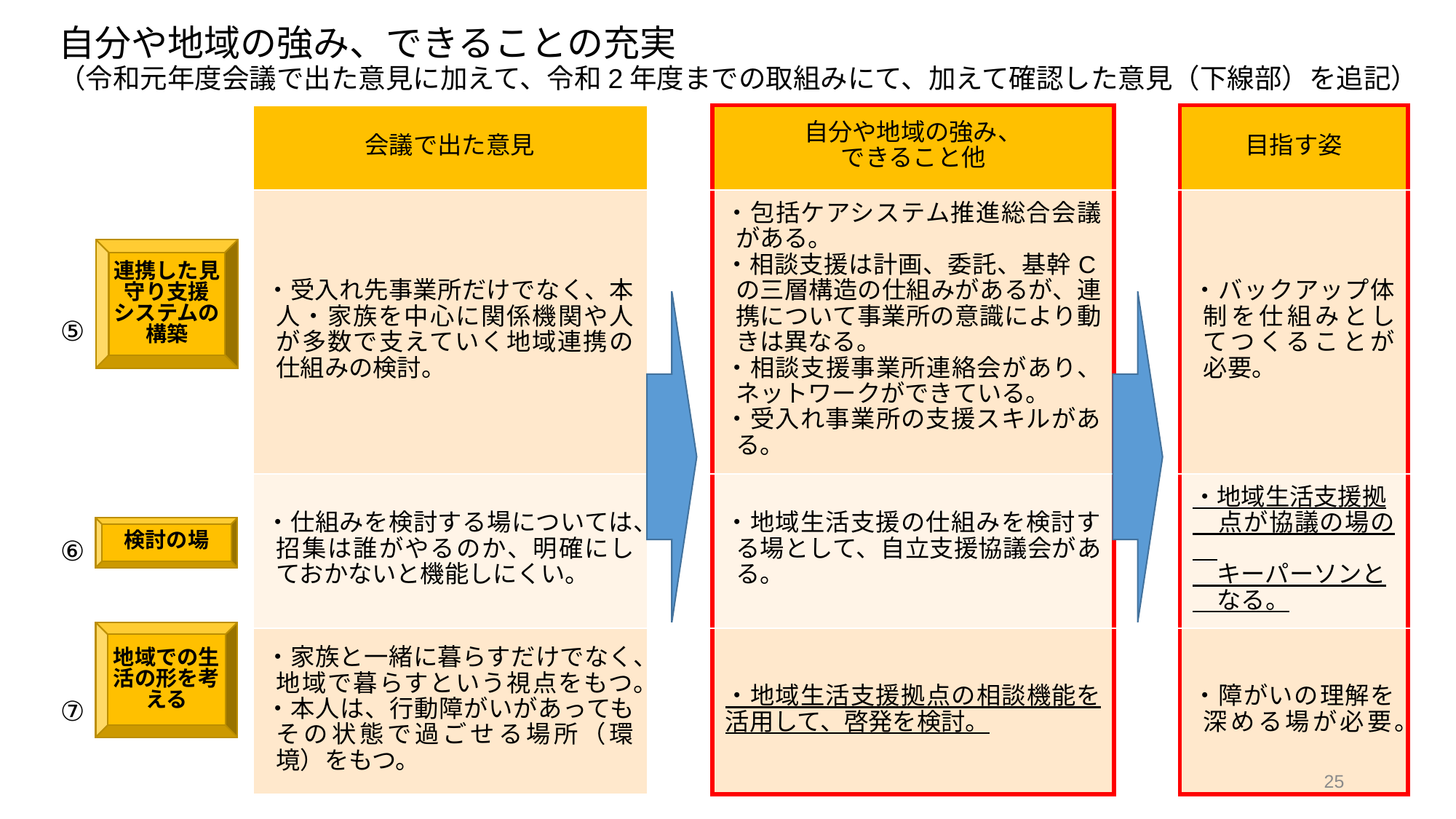

# 自分や地域の強み、できることの充実　 （令和元年度会議で出た意見に加えて、令和2年度までの取組みにて、加えて確認した意見（下線部）を追記）
|  |  | 会議で出た意見 |  | 自分や地域の強み、 できること他 |  | 目指す姿 |
| --- | --- | --- | --- | --- | --- | --- |
| ⑤ |  | ・受入れ先事業所だけでなく、本人・家族を中心に関係機関や人が多数で支えていく地域連携の仕組みの検討。 |  | ・包括ケアシステム推進総合会議がある。 ・相談支援は計画、委託、基幹Cの三層構造の仕組みがあるが、連携について事業所の意識により動きは異なる。 ・相談支援事業所連絡会があり、ネットワークができている。 ・受入れ事業所の支援スキルがある。 |  | ・バックアップ体制を仕組みとしてつくることが必要。 |
| ⑥ |  | ・仕組みを検討する場については、招集は誰がやるのか、明確にしておかないと機能しにくい。 |  | ・地域生活支援の仕組みを検討する場として、自立支援協議会がある。 |  | ・地域生活支援拠 　点が協議の場の　 　キーパーソンと 　なる。 |
| ⑦ |  | ・家族と一緒に暮らすだけでなく、地域で暮らすという視点をもつ。 ・本人は、行動障がいがあってもその状態で過ごせる場所（環境）をもつ。 |  | ・地域生活支援拠点の相談機能を活用して、啓発を検討。 |  | ・障がいの理解を深める場が必要。 |
連携した見守り支援
システムの
構築

検討の場
地域での生活の形を考える
25